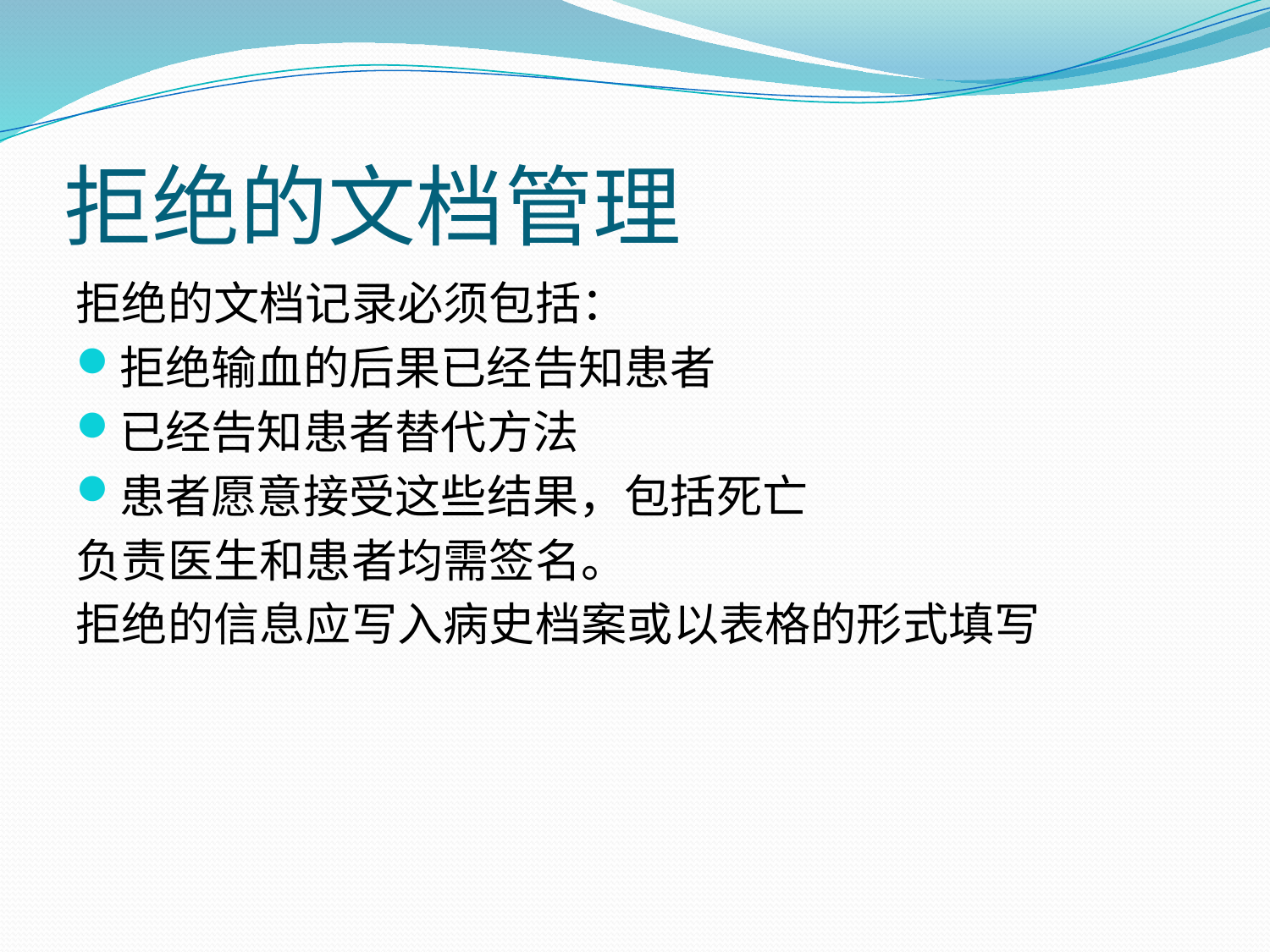

# 拒绝的文档管理
拒绝的文档记录必须包括：
拒绝输血的后果已经告知患者
已经告知患者替代方法
患者愿意接受这些结果，包括死亡
负责医生和患者均需签名。
拒绝的信息应写入病史档案或以表格的形式填写